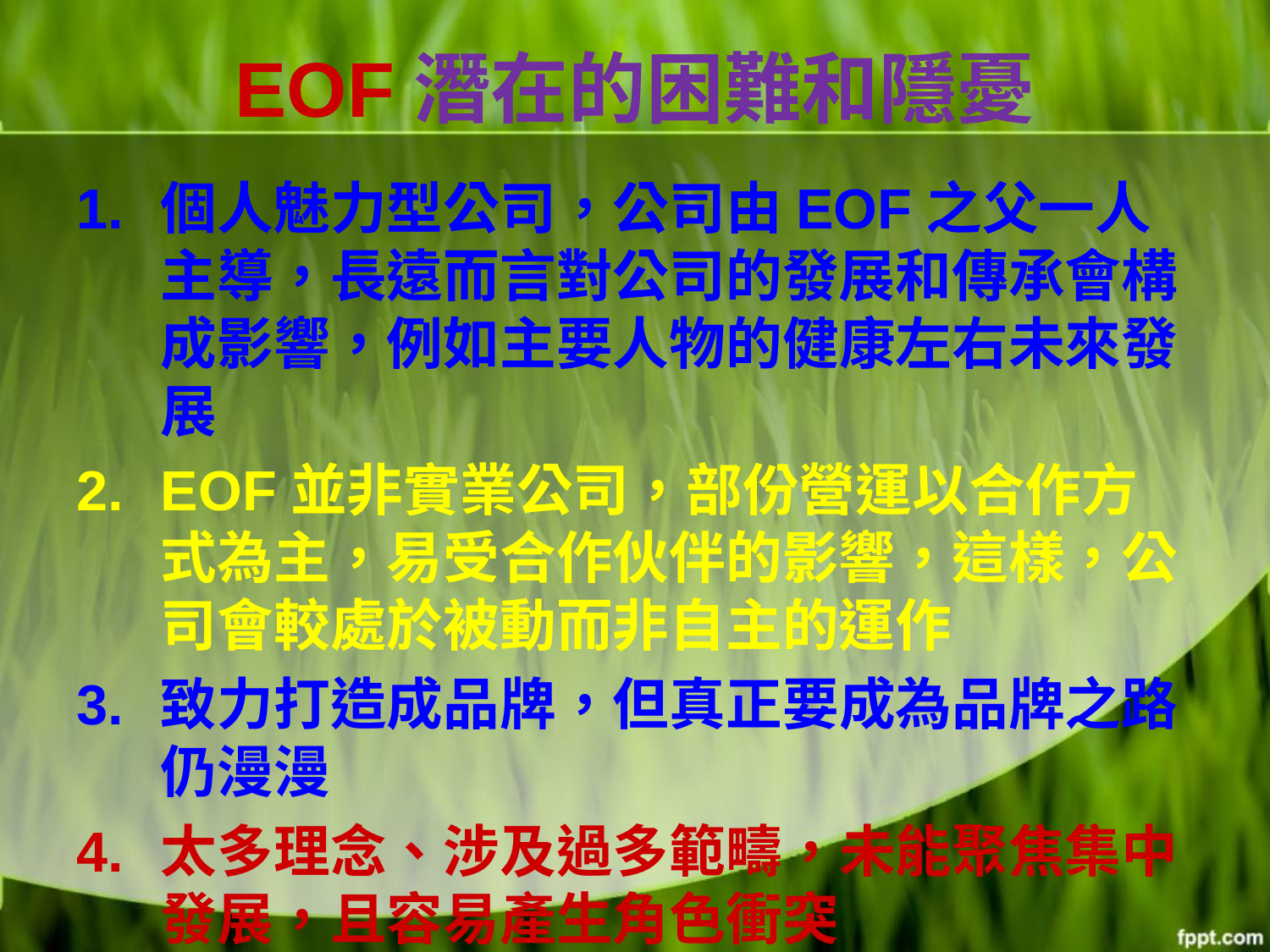

# EOF潛在的困難和隱憂
個人魅力型公司，公司由EOF之父一人主導，長遠而言對公司的發展和傳承會構成影響，例如主要人物的健康左右未來發展
EOF並非實業公司，部份營運以合作方式為主，易受合作伙伴的影響，這樣，公司會較處於被動而非自主的運作
致力打造成品牌，但真正要成為品牌之路仍漫漫
太多理念、涉及過多範疇，未能聚焦集中發展，且容易產生角色衝突